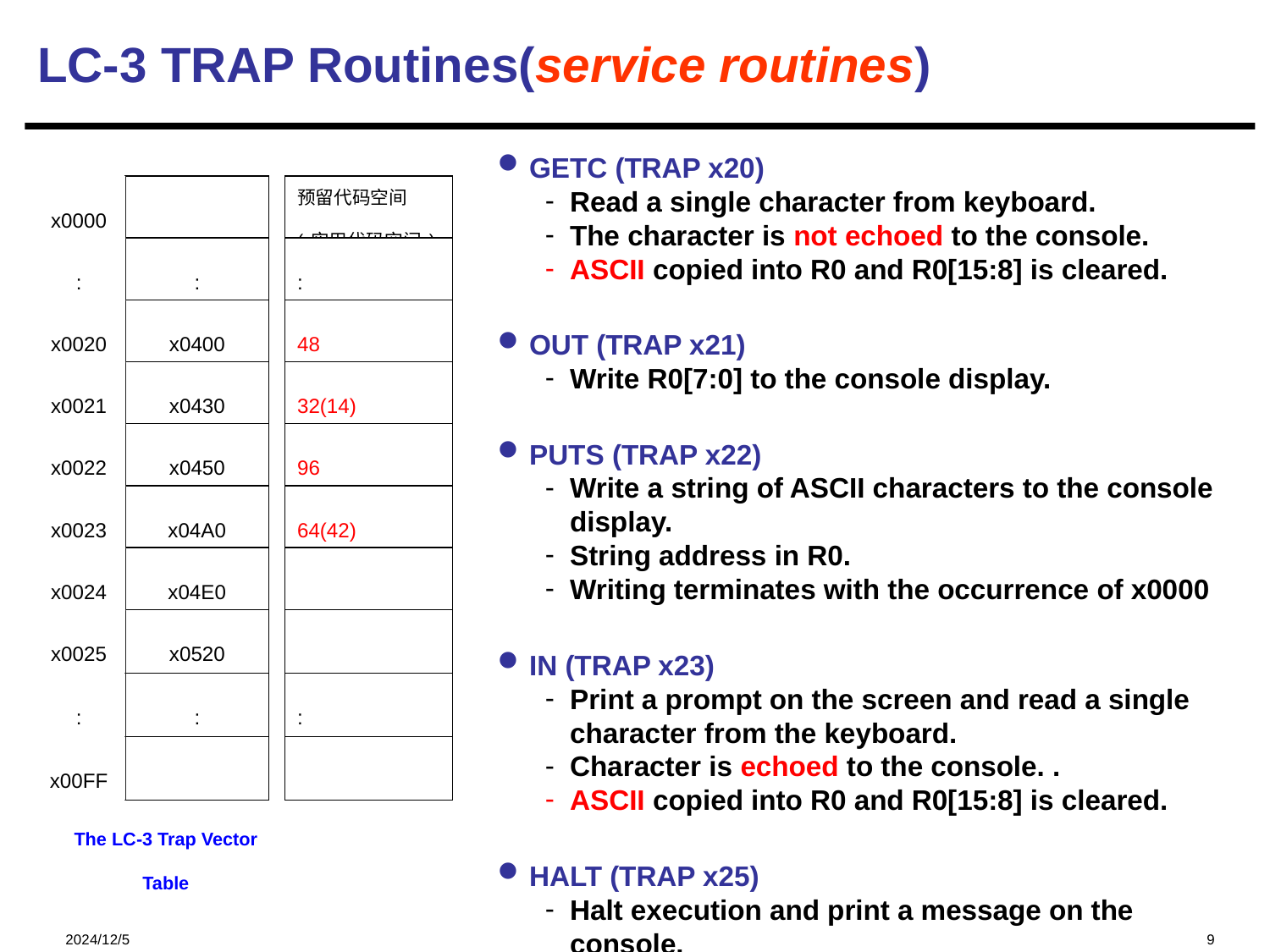

# LC-3 TRAP Routines(service routines)
GETC (TRAP x20)
Read a single character from keyboard.
The character is not echoed to the console.
ASCII copied into R0 and R0[15:8] is cleared.

OUT (TRAP x21)
Write R0[7:0] to the console display.

PUTS (TRAP x22)
Write a string of ASCII characters to the console display.
String address in R0.
Writing terminates with the occurrence of x0000

IN (TRAP x23)
Print a prompt on the screen and read a single character from the keyboard.
Character is echoed to the console. .
ASCII copied into R0 and R0[15:8] is cleared.

HALT (TRAP x25)
Halt execution and print a message on the console.
x0000

:
:
x0020
x0400
x0021
x0430
x0022
x0450
x0023
x04A0
x0024
x04E0
x0025
x0520
:
:
x00FF

The LC-3 Trap Vector Table
预留代码空间
(实用代码空间)
:
48
32(14)
96
64(42)

:

2024/12/5
9